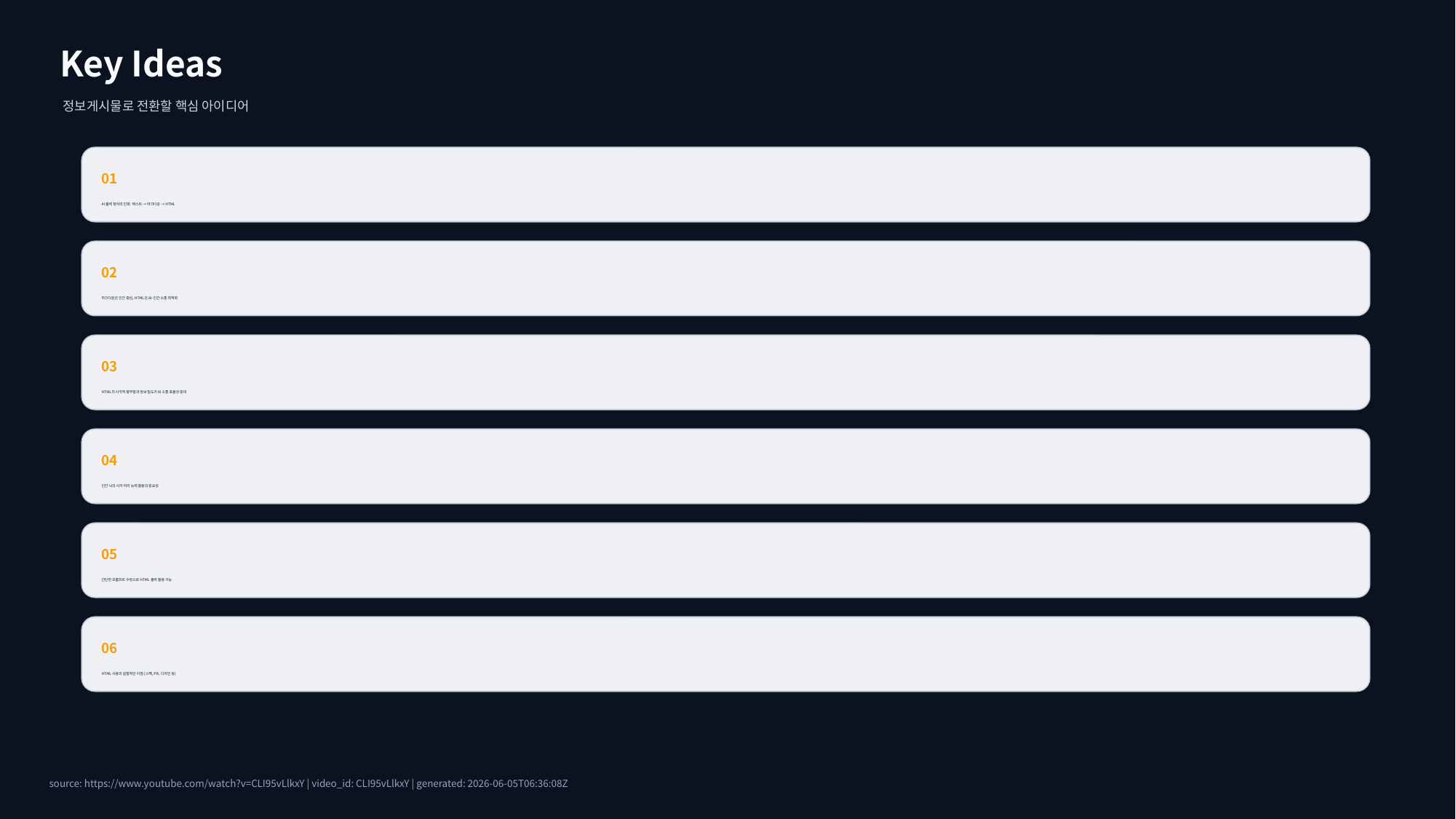

Key Ideas
정보게시물로 전환할 핵심 아이디어

01
AI 출력 형식의 진화: 텍스트 → 마크다운 → HTML

02
마크다운은 인간 중심, HTML은 AI-인간 소통 최적화

03
HTML의 시각적 풍부함과 정보 밀도가 AI 소통 효율성 증대

04
인간 뇌의 시각 처리 능력 활용의 중요성

05
간단한 프롬프트 수정으로 HTML 출력 활용 가능

06
HTML 사용의 실질적인 이점 (스펙, PR, 디자인 등)
source: https://www.youtube.com/watch?v=CLI95vLlkxY | video_id: CLI95vLlkxY | generated: 2026-06-05T06:36:08Z